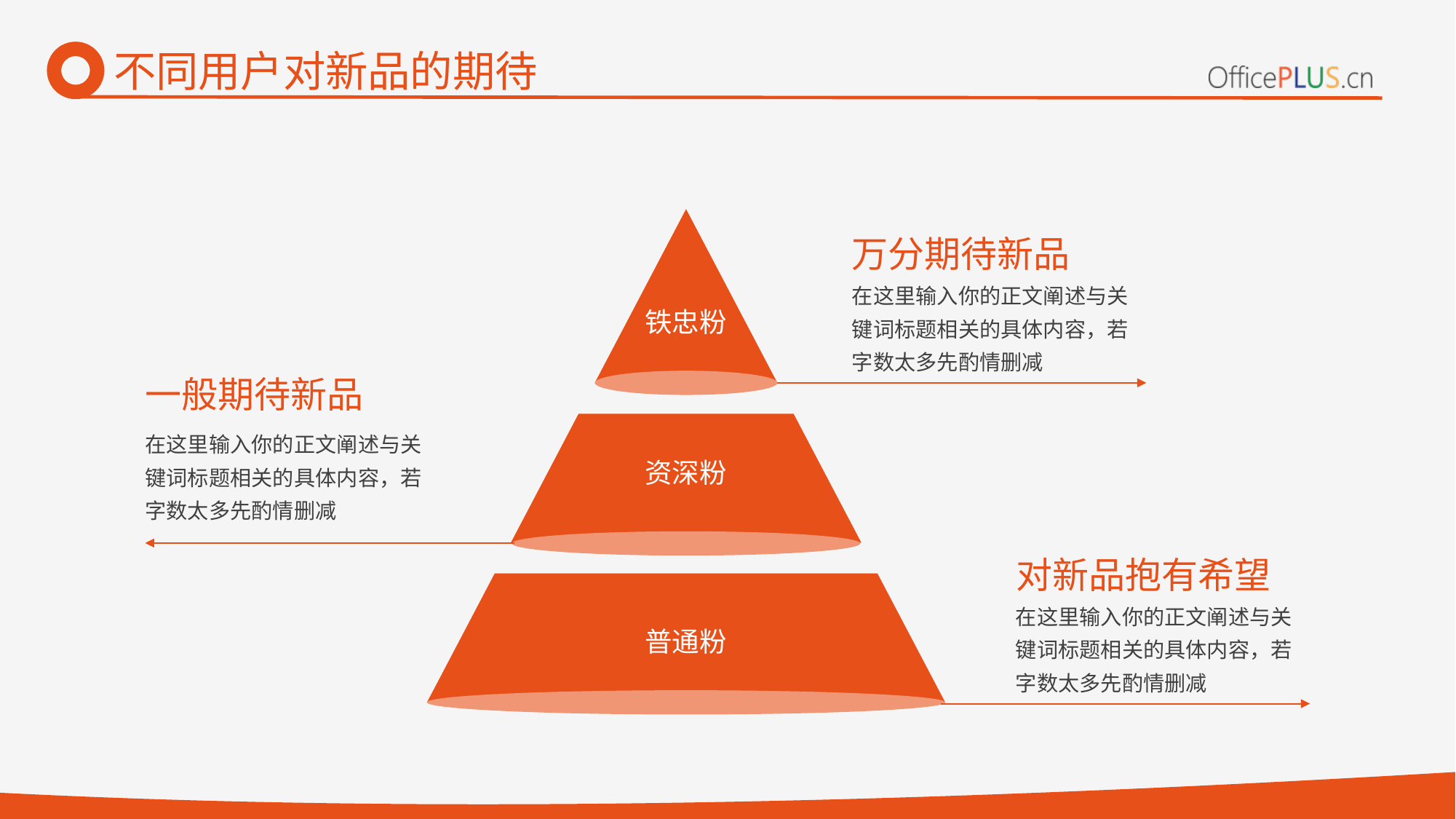

# 不同用户对新品的期待

万分期待新品
在这里输入你的正文阐述与关键词标题相关的具体内容，若字数太多先酌情删减
铁忠粉

一般期待新品

在这里输入你的正文阐述与关键词标题相关的具体内容，若字数太多先酌情删减
资深粉

对新品抱有希望

在这里输入你的正文阐述与关键词标题相关的具体内容，若字数太多先酌情删减
普通粉